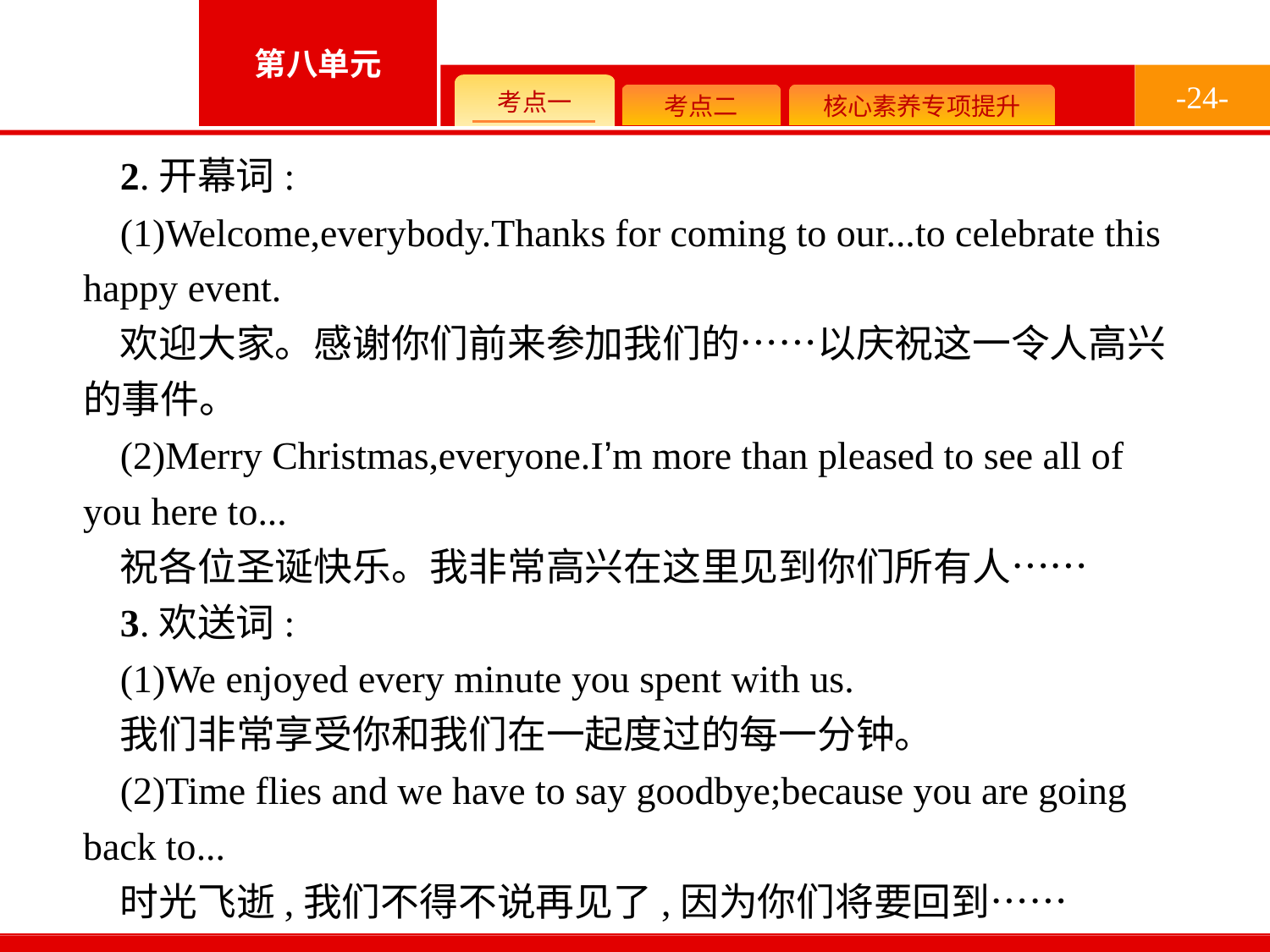

-24-
2.开幕词:
(1)Welcome,everybody.Thanks for coming to our...to celebrate this happy event.
欢迎大家。感谢你们前来参加我们的……以庆祝这一令人高兴的事件。
(2)Merry Christmas,everyone.I’m more than pleased to see all of you here to...
祝各位圣诞快乐。我非常高兴在这里见到你们所有人……
3.欢送词:
(1)We enjoyed every minute you spent with us.
我们非常享受你和我们在一起度过的每一分钟。
(2)Time flies and we have to say goodbye;because you are going back to...
时光飞逝,我们不得不说再见了,因为你们将要回到……